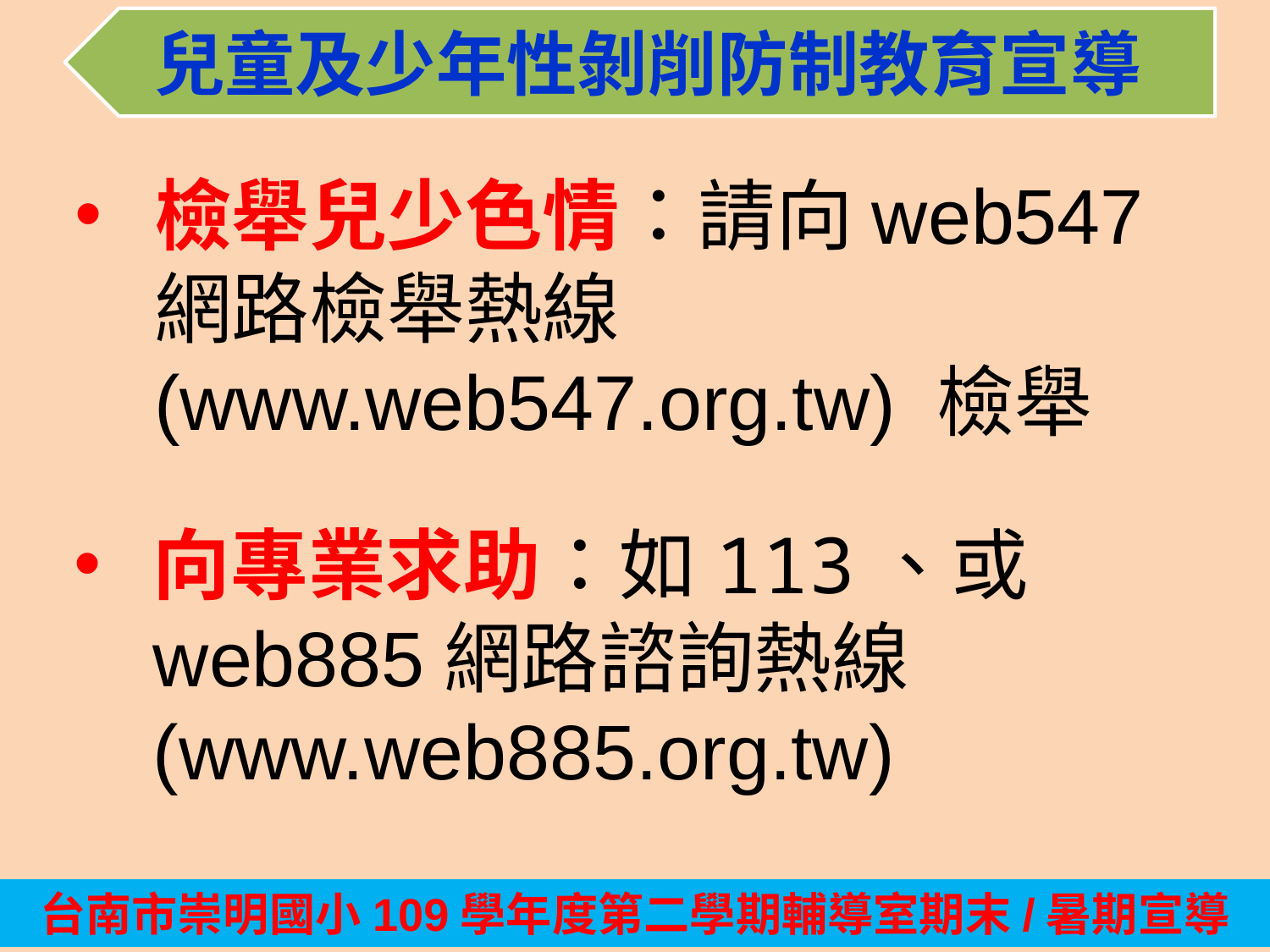

兒童及少年性剝削防制教育宣導

檢舉兒少色情：請向web547網路檢舉熱線(www.web547.org.tw) 檢舉
向專業求助：如113、或web885網路諮詢熱線(www.web885.org.tw)
台南市崇明國小109學年度第二學期輔導室期末/暑期宣導